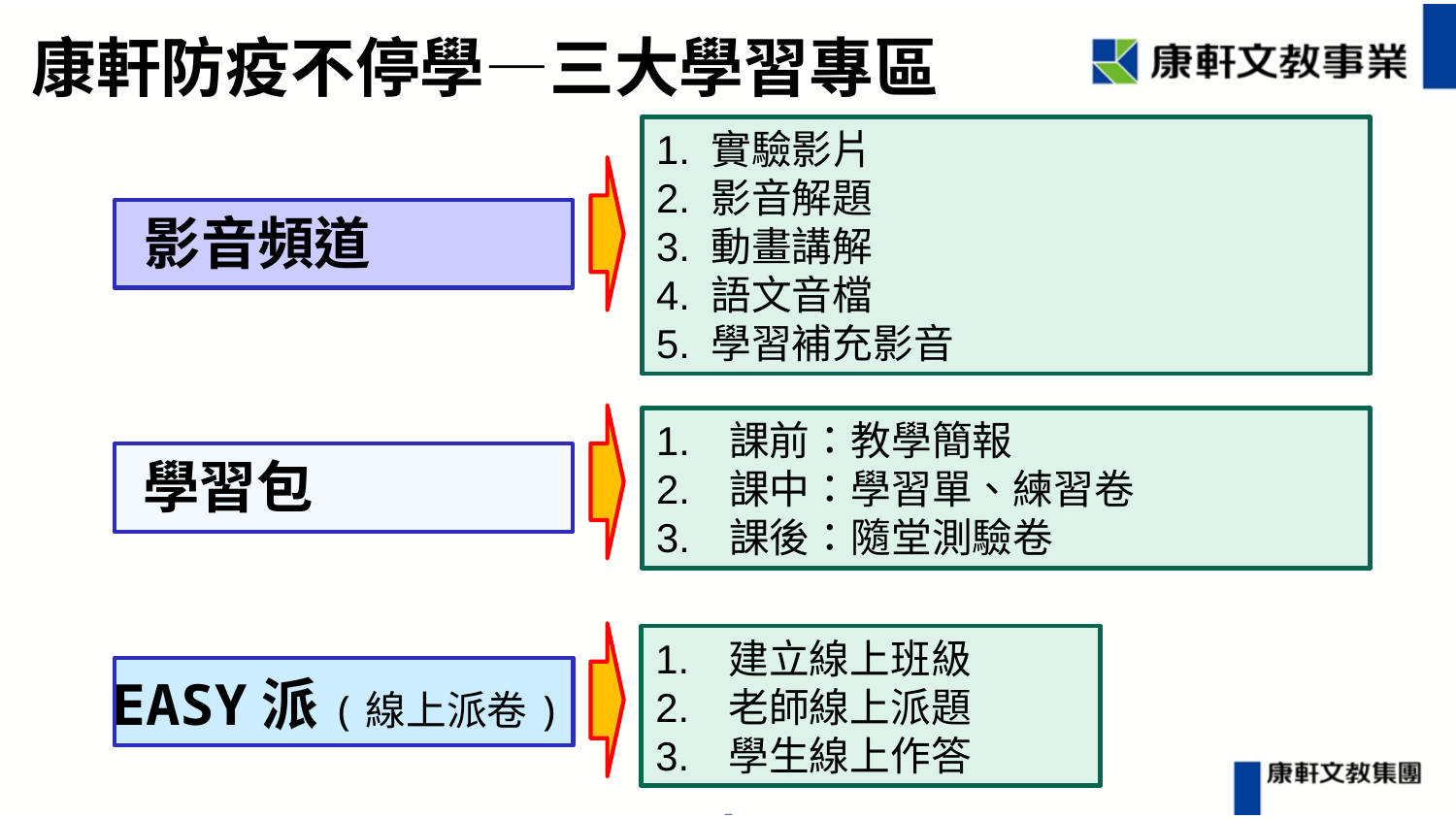

康軒防疫不停學—三大學習專區
實驗影片
影音解題
動畫講解
語文音檔
學習補充影音

影音頻道

課前：教學簡報
課中：學習單、練習卷
課後：隨堂測驗卷

學習包

建立線上班級
老師線上派題
學生線上作答

EASY派(線上派卷)